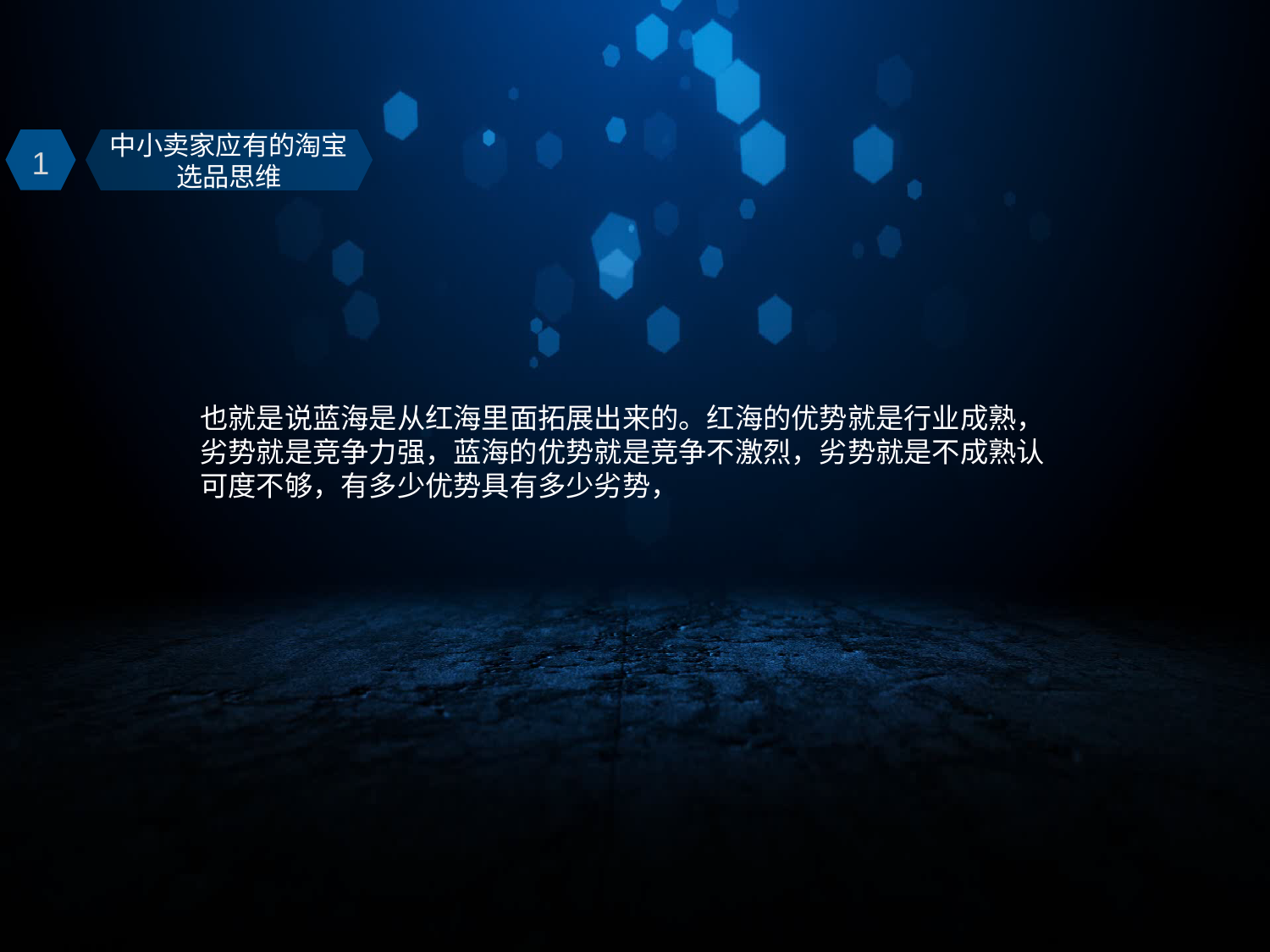

中小卖家应有的淘宝选品思维

1

也就是说蓝海是从红海里面拓展出来的。红海的优势就是行业成熟，劣势就是竞争力强，蓝海的优势就是竞争不激烈，劣势就是不成熟认可度不够，有多少优势具有多少劣势，